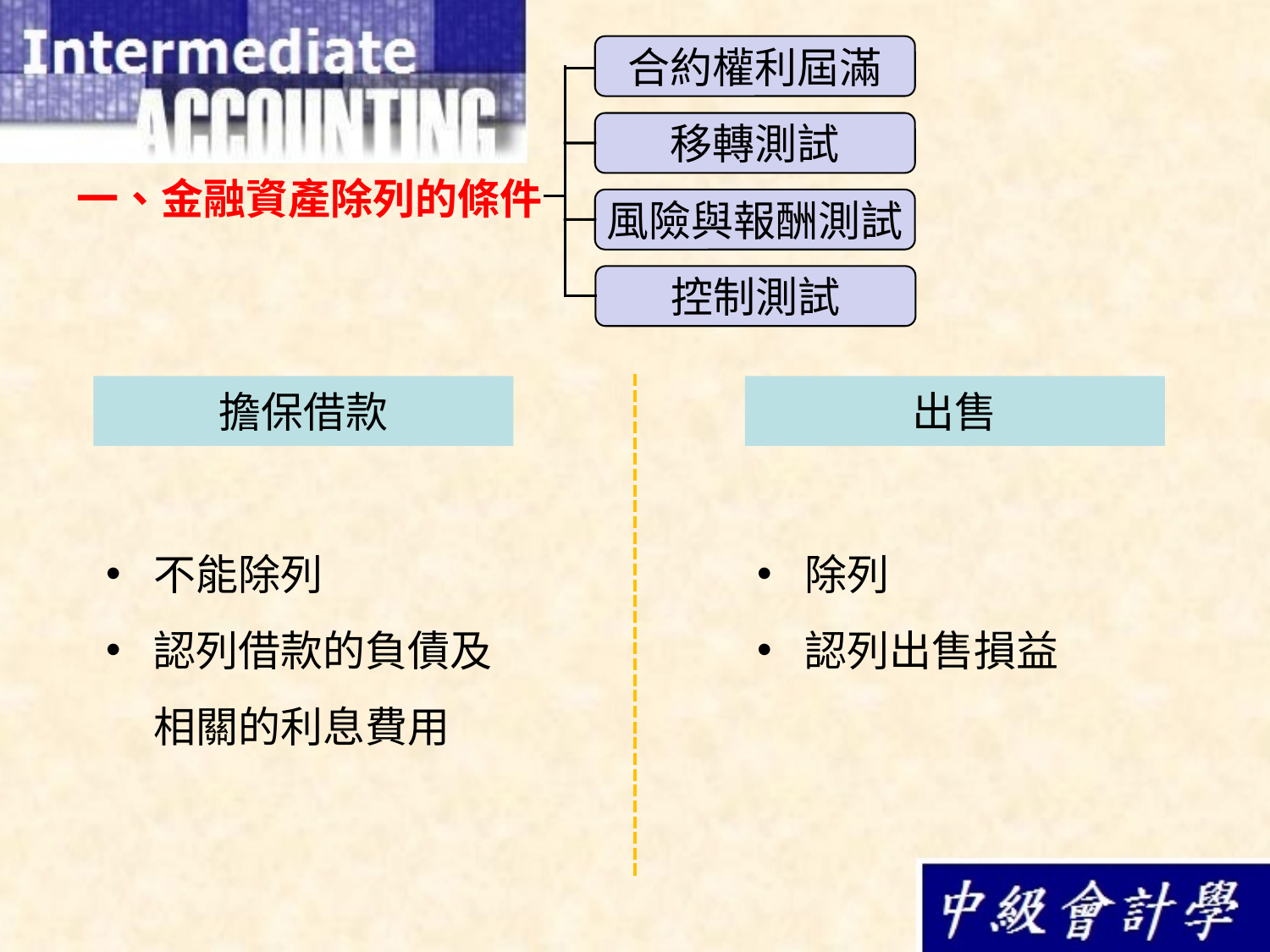

合約權利屆滿
移轉測試
一、金融資產除列的條件
風險與報酬測試
控制測試
擔保借款
出售
除列
認列出售損益
不能除列
認列借款的負債及相關的利息費用